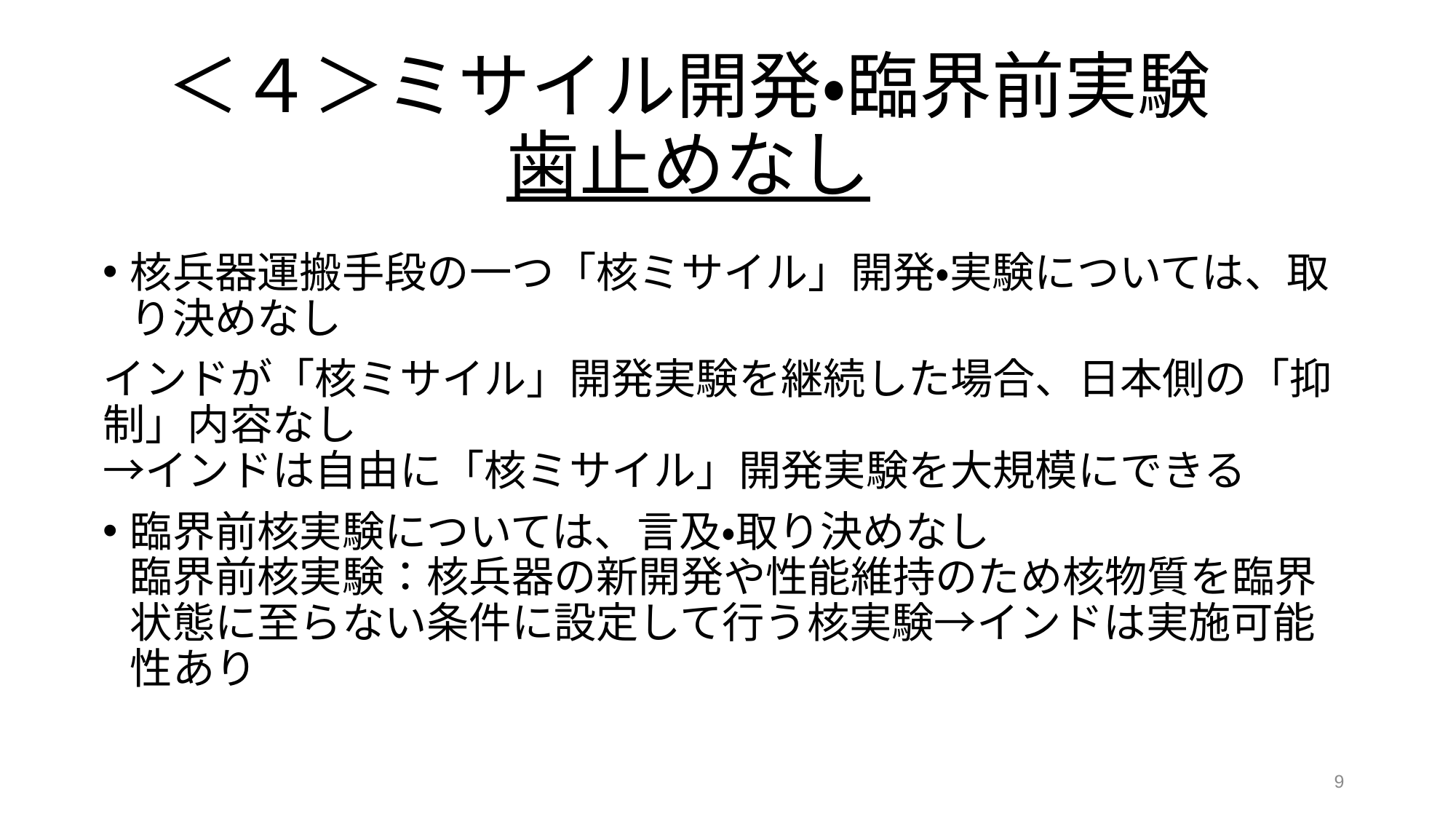

# ＜４＞ミサイル開発・臨界前実験 歯止めなし
核兵器運搬手段の一つ「核ミサイル」開発・実験については、取り決めなし
インドが「核ミサイル」開発実験を継続した場合、日本側の「抑制」内容なし
→インドは自由に「核ミサイル」開発実験を大規模にできる
臨界前核実験については、言及・取り決めなし
臨界前核実験：核兵器の新開発や性能維持のため核物質を臨界状態に至らない条件に設定して行う核実験→インドは実施可能性あり
9